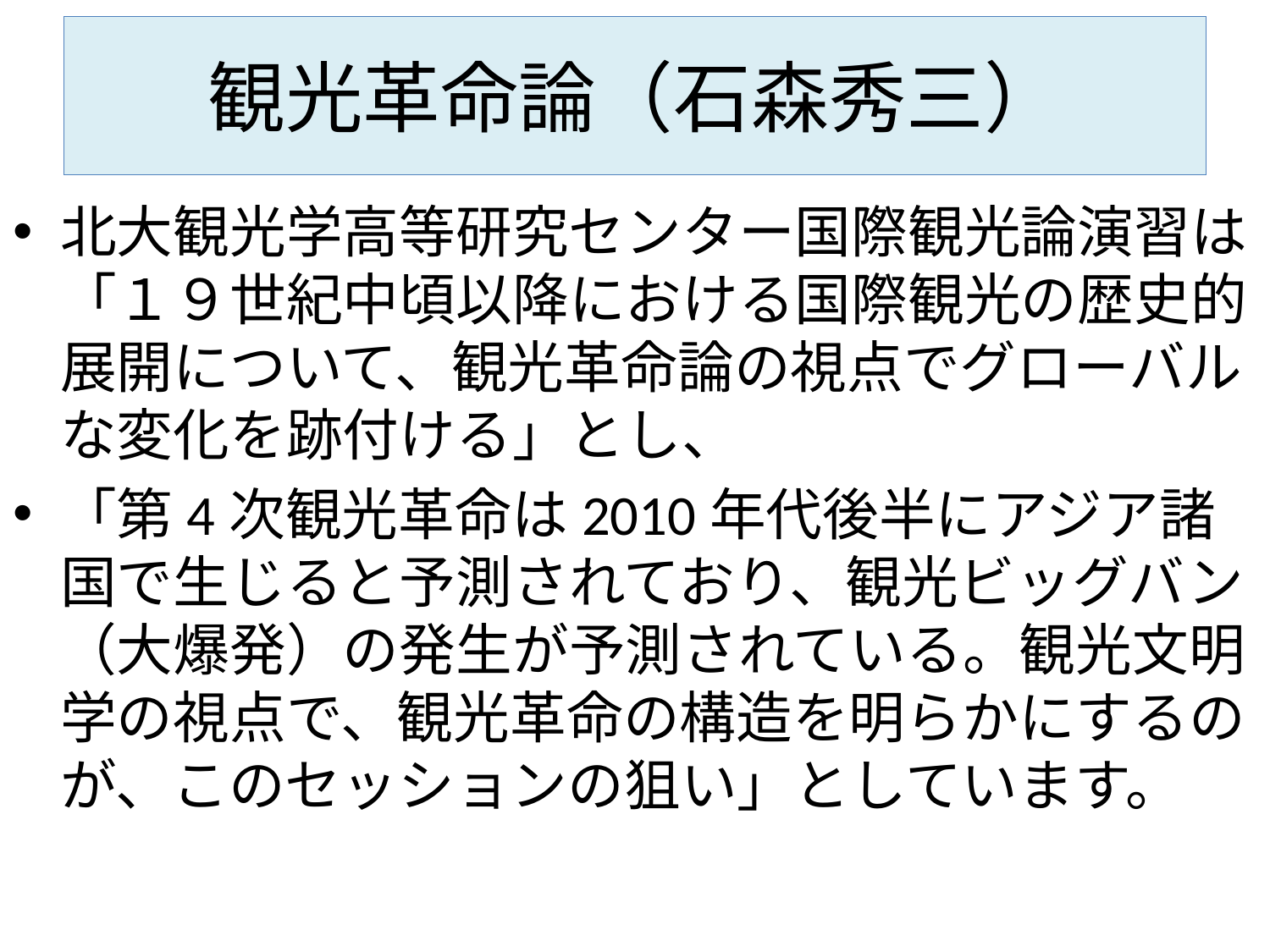

# 観光革命論（石森秀三）
北大観光学高等研究センター国際観光論演習は「１９世紀中頃以降における国際観光の歴史的展開について、観光革命論の視点でグローバルな変化を跡付ける」とし、
「第4次観光革命は2010年代後半にアジア諸国で生じると予測されており、観光ビッグバン（大爆発）の発生が予測されている。観光文明学の視点で、観光革命の構造を明らかにするのが、このセッションの狙い」としています。